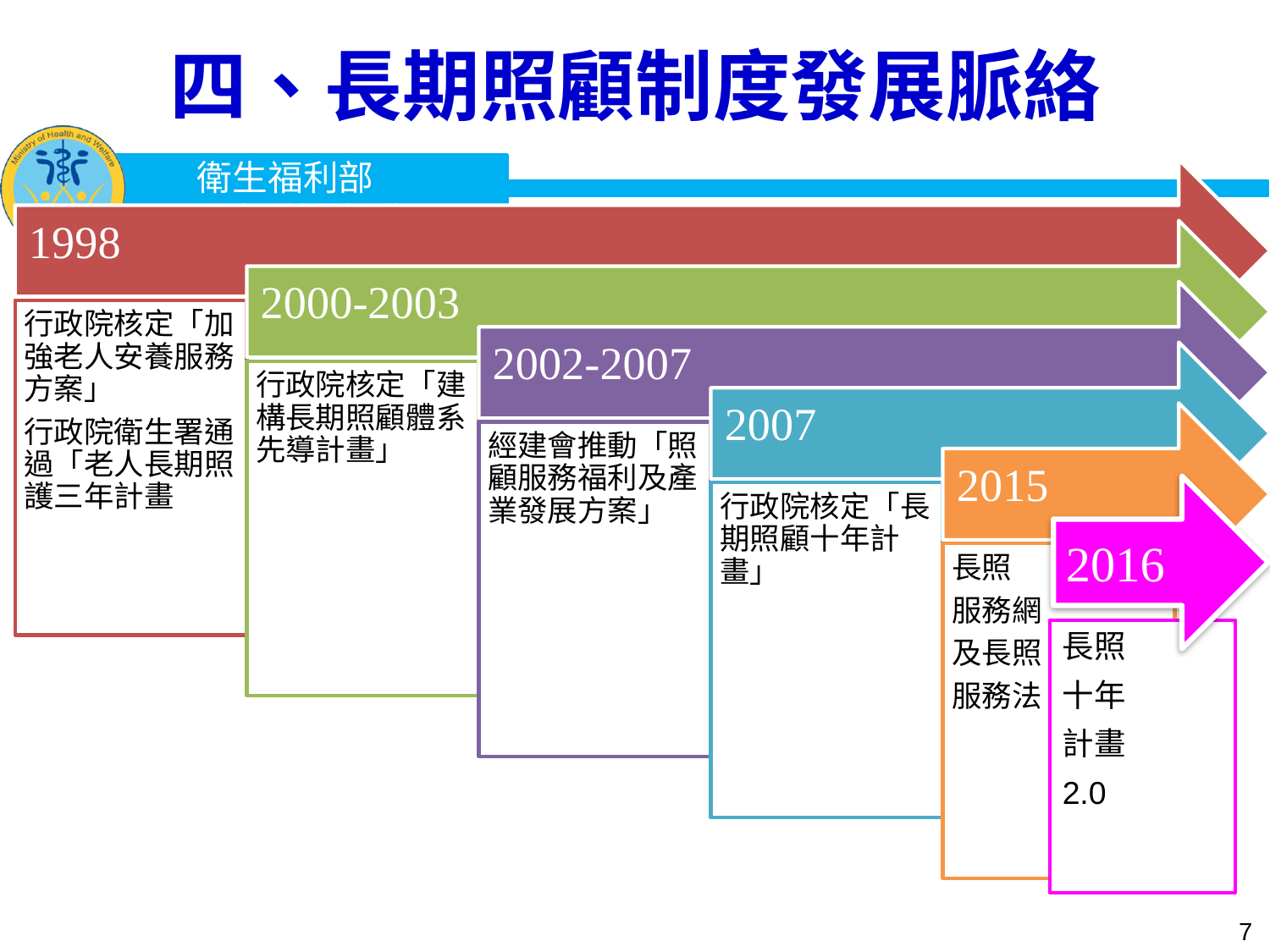

# 四、長期照顧制度發展脈絡
1998
行政院核定「加強老人安養服務方案」
行政院衛生署通過「老人長期照護三年計畫
2000-2003
行政院核定「建構長期照顧體系先導計畫」
2002-2007
經建會推動「照顧服務福利及產業發展方案」
2007
行政院核定「長期照顧十年計畫」
2015
長照
服務網
及長照
服務法

2016
長照
十年
計畫
2.0

7